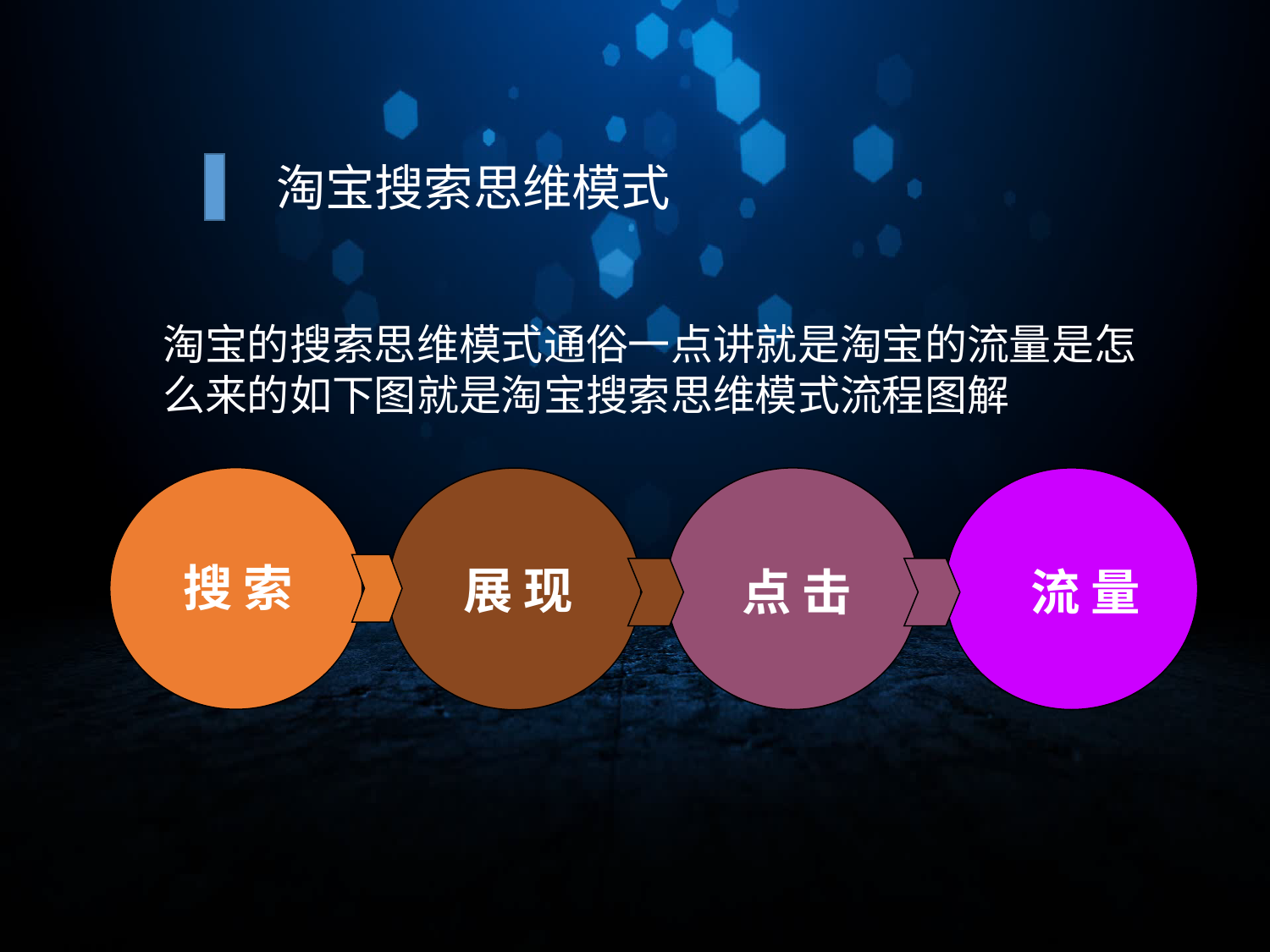

淘宝搜索思维模式

淘宝的搜索思维模式通俗一点讲就是淘宝的流量是怎么来的如下图就是淘宝搜索思维模式流程图解

搜 索
展 现

流 量
点 击